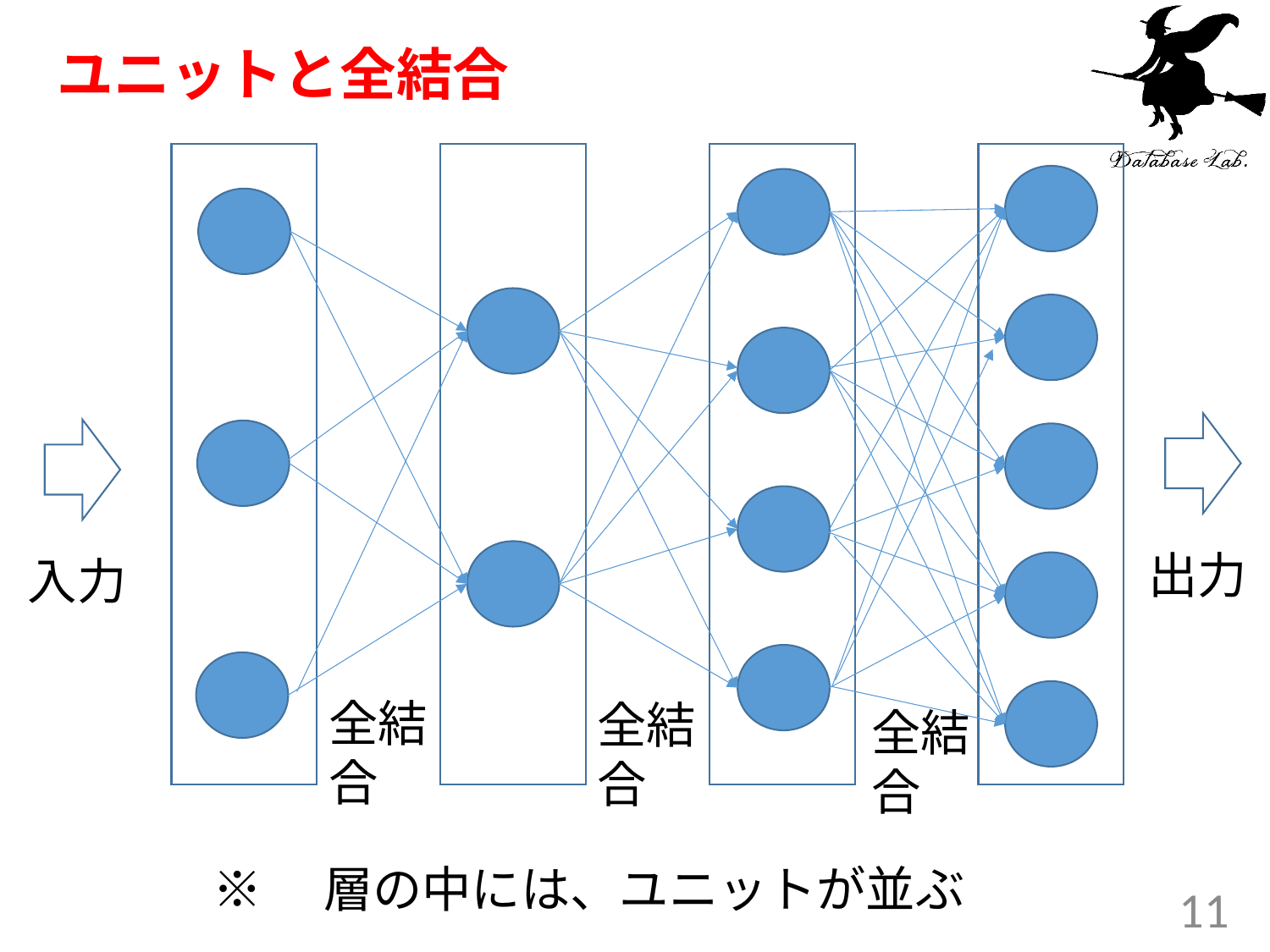

# ユニットと全結合

出力

入力

全結合
全結合
全結合
※　層の中には、ユニットが並ぶ
11